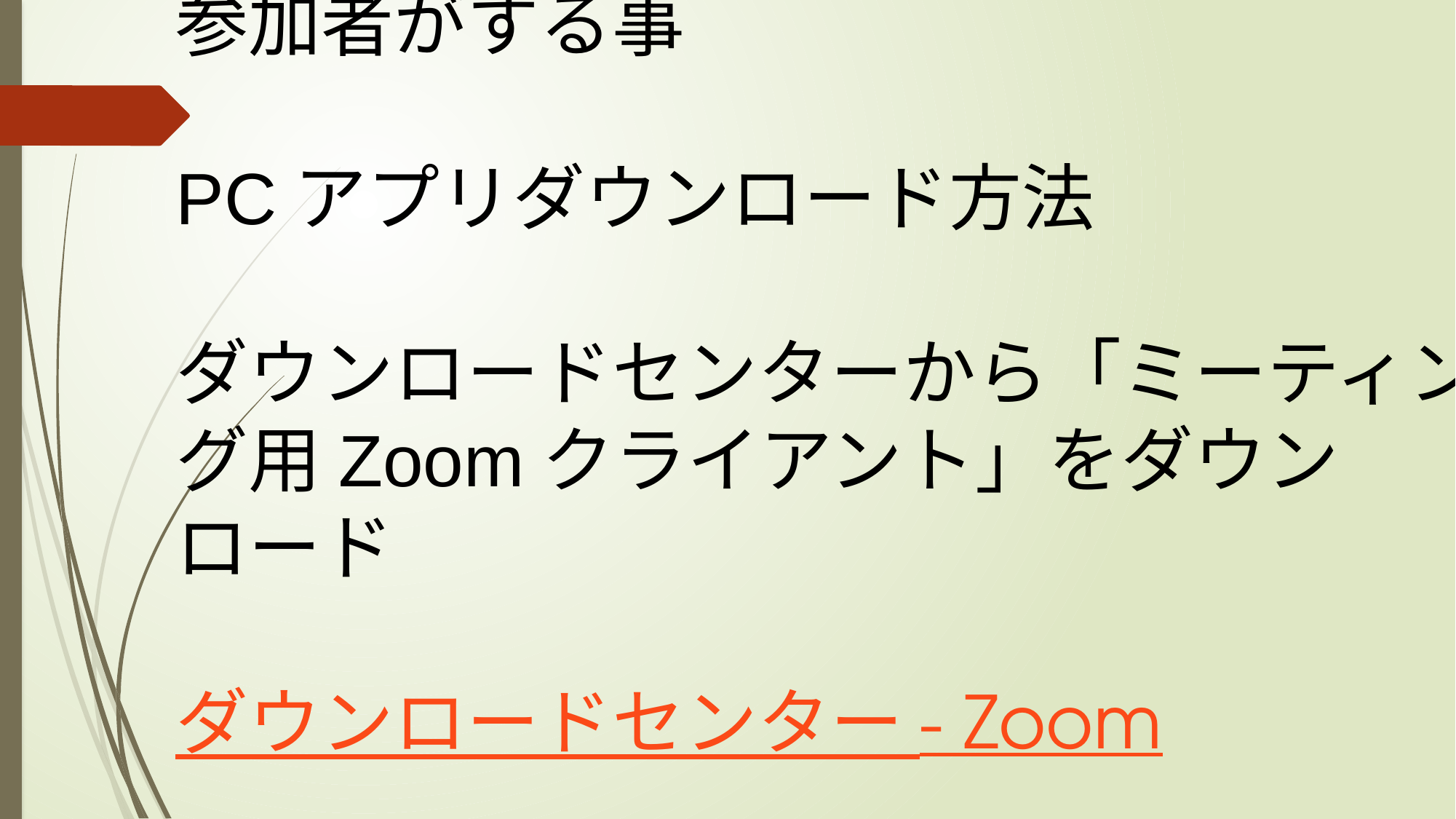

参加者がする事

PCアプリダウンロード方法

ダウンロードセンターから「ミーティング用Zoomクライアント」をダウンロード

ダウンロードセンター - Zoom